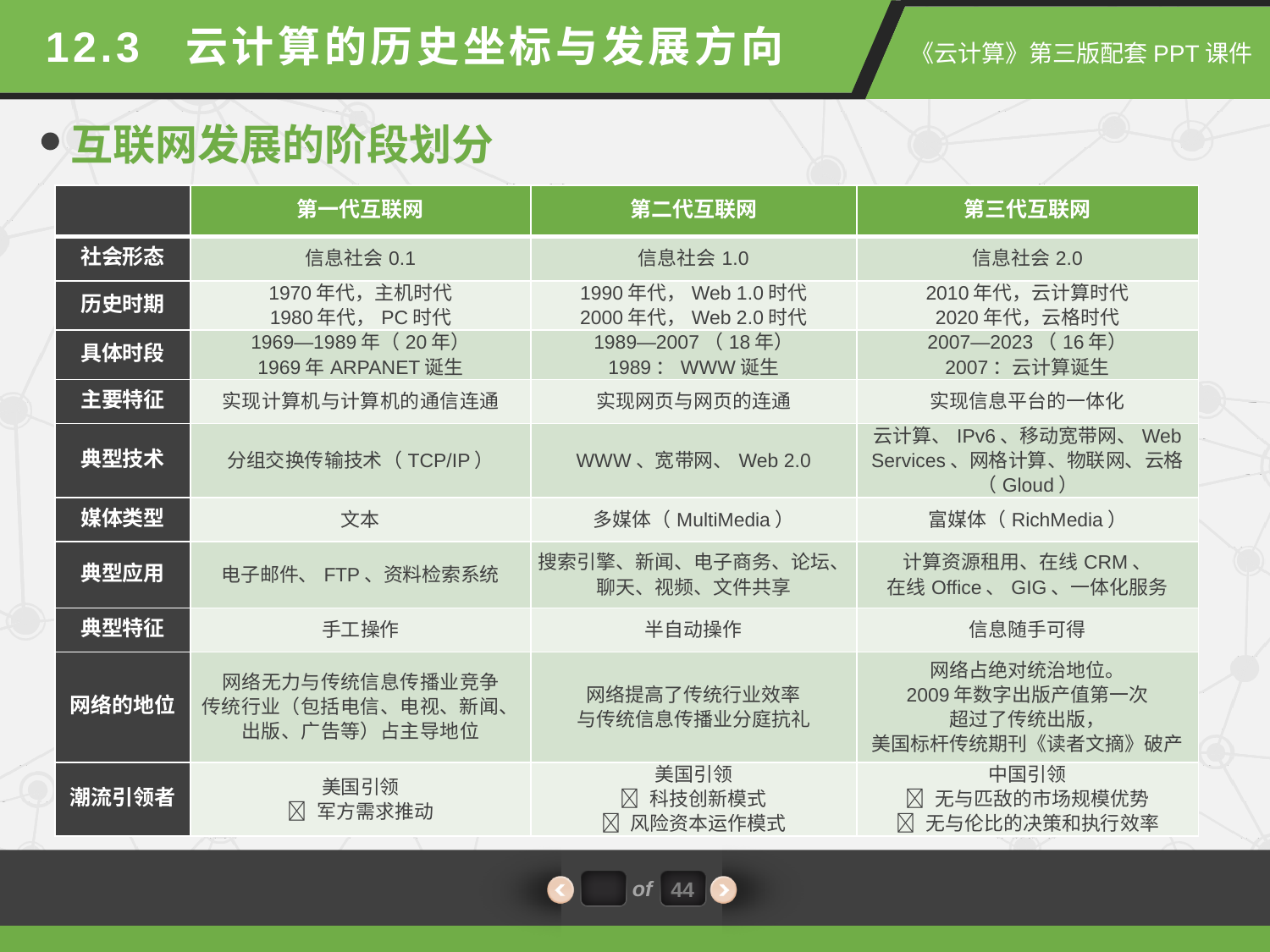

12.3  云计算的历史坐标与发展方向
互联网发展的阶段划分

|  | 第一代互联网 | 第二代互联网 | 第三代互联网 |
| --- | --- | --- | --- |
| 社会形态 | 信息社会0.1 | 信息社会1.0 | 信息社会2.0 |
| 历史时期 | 1970年代，主机时代 1980年代，PC时代 | 1990年代，Web 1.0时代 2000年代，Web 2.0时代 | 2010年代，云计算时代 2020年代，云格时代 |
| 具体时段 | 1969—1989年（20年） 1969年ARPANET诞生 | 1989—2007（18年） 1989：WWW诞生 | 2007—2023（16年） 2007：云计算诞生 |
| 主要特征 | 实现计算机与计算机的通信连通 | 实现网页与网页的连通 | 实现信息平台的一体化 |
| 典型技术 | 分组交换传输技术（TCP/IP） | WWW、宽带网、Web 2.0 | 云计算、IPv6、移动宽带网、Web Services、网格计算、物联网、云格（Gloud） |
| 媒体类型 | 文本 | 多媒体（MultiMedia） | 富媒体（RichMedia） |
| 典型应用 | 电子邮件、FTP、资料检索系统 | 搜索引擎、新闻、电子商务、论坛、聊天、视频、文件共享 | 计算资源租用、在线CRM、 在线Office、GIG、一体化服务 |
| 典型特征 | 手工操作 | 半自动操作 | 信息随手可得 |
| 网络的地位 | 网络无力与传统信息传播业竞争 传统行业（包括电信、电视、新闻、出版、广告等）占主导地位 | 网络提高了传统行业效率 与传统信息传播业分庭抗礼 | 网络占绝对统治地位。 2009年数字出版产值第一次 超过了传统出版， 美国标杆传统期刊《读者文摘》破产 |
| 潮流引领者 | 美国引领 • 军方需求推动 | 美国引领 • 科技创新模式 • 风险资本运作模式 | 中国引领 • 无与匹敌的市场规模优势 • 无与伦比的决策和执行效率 |
32